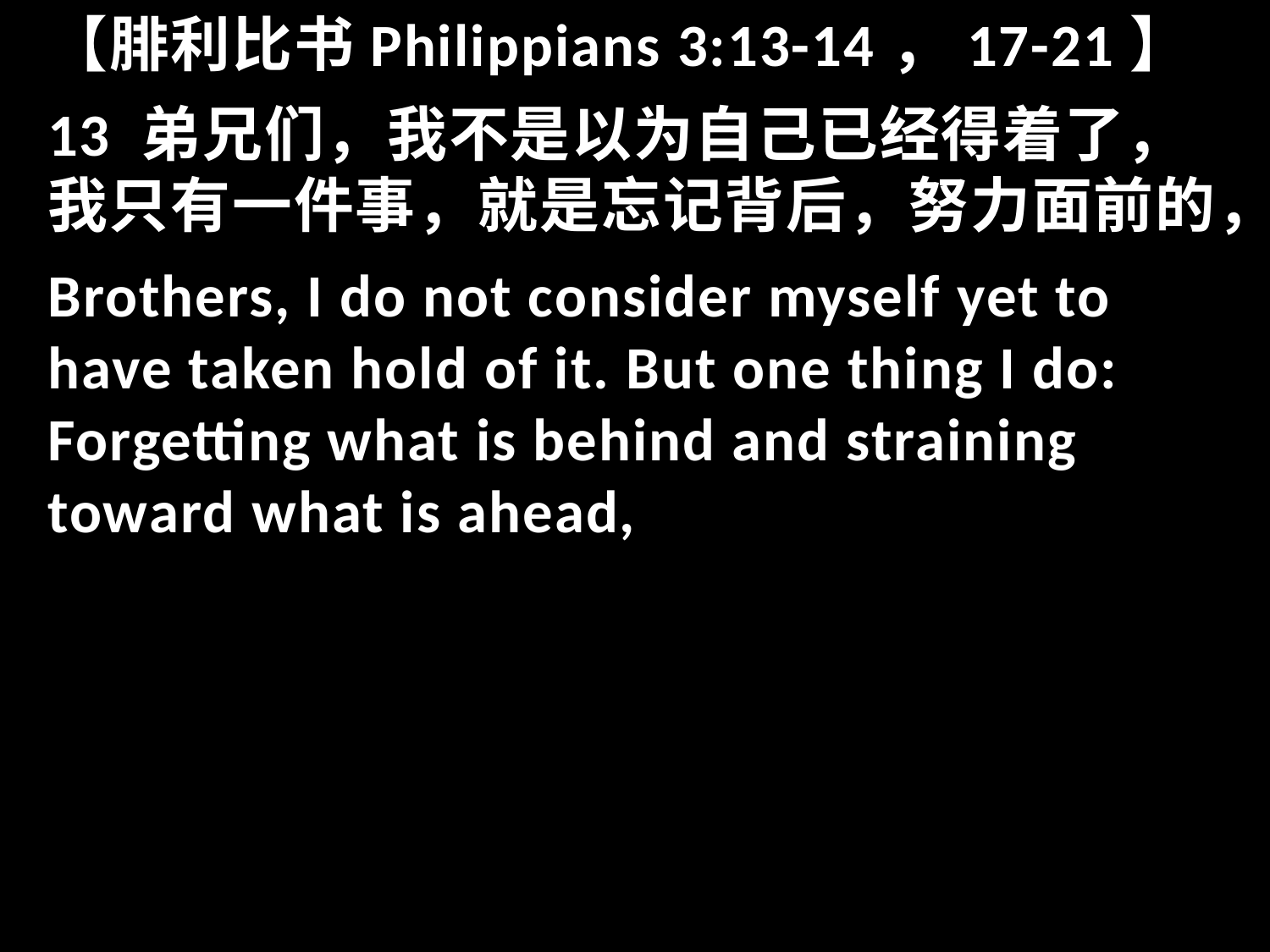

【腓利比书Philippians 3:13-14，17-21】
13 弟兄们，我不是以为自己已经得着了，我只有一件事，就是忘记背后，努力面前的，
Brothers, I do not consider myself yet to have taken hold of it. But one thing I do: Forgetting what is behind and straining toward what is ahead,